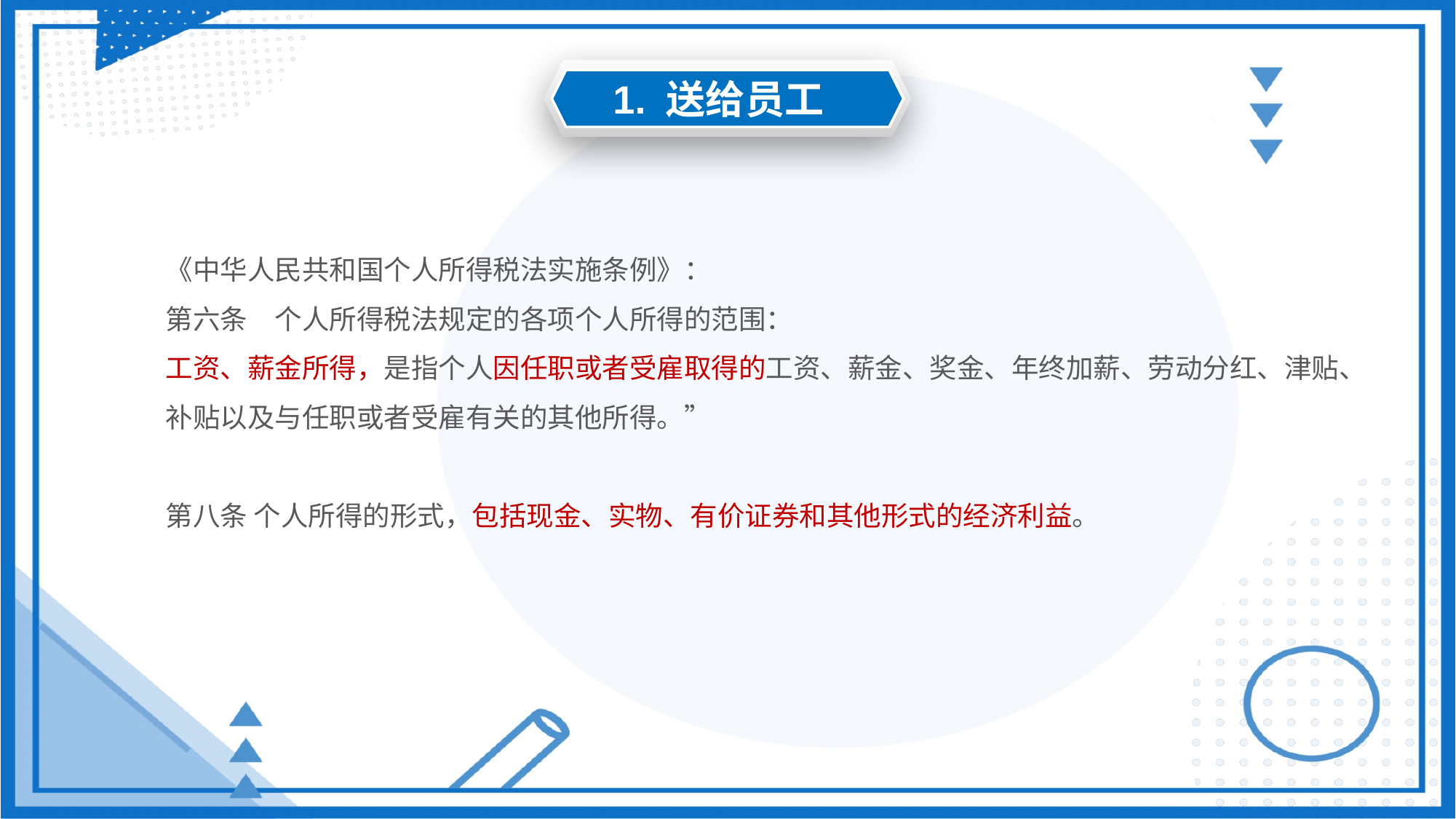

1. 送给员工
《中华人民共和国个人所得税法实施条例》：
第六条　个人所得税法规定的各项个人所得的范围：
工资、薪金所得，是指个人因任职或者受雇取得的工资、薪金、奖金、年终加薪、劳动分红、津贴、补贴以及与任职或者受雇有关的其他所得。”

第八条 个人所得的形式，包括现金、实物、有价证券和其他形式的经济利益。